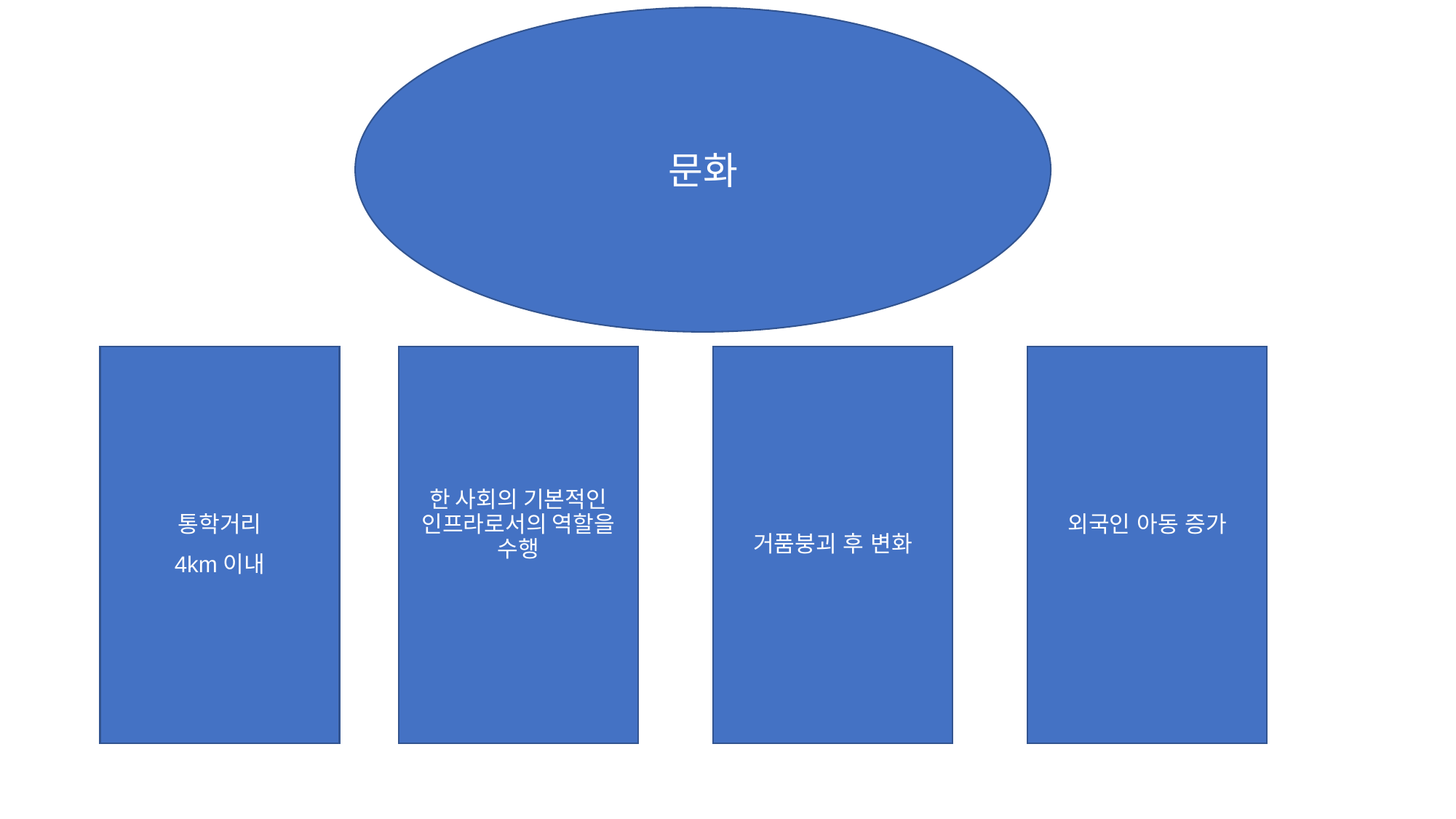

문화
#
통학거리
4km이내
한 사회의 기본적인 인프라로서의 역할을 수행

거품붕괴 후 변화
외국인 아동 증가